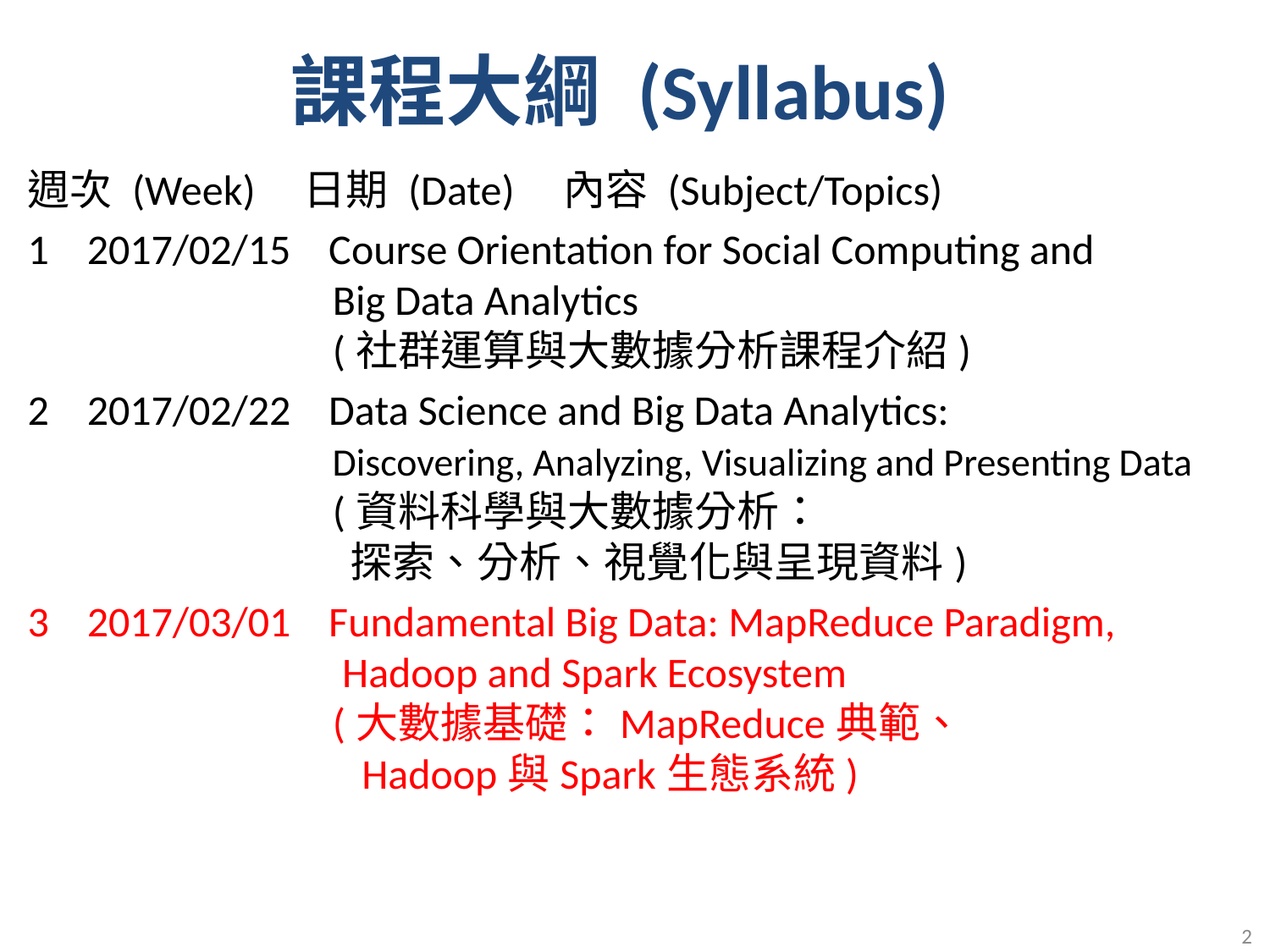

課程大綱 (Syllabus)
週次 (Week)    日期 (Date)    內容 (Subject/Topics)
1    2017/02/15    Course Orientation for Social Computing and
                           Big Data Analytics
                           (社群運算與大數據分析課程介紹)
2    2017/02/22    Data Science and Big Data Analytics:
                           Discovering, Analyzing, Visualizing and Presenting Data
                           (資料科學與大數據分析：
                             探索、分析、視覺化與呈現資料)
3    2017/03/01    Fundamental Big Data: MapReduce Paradigm,
                            Hadoop and Spark Ecosystem
                           (大數據基礎：MapReduce典範、
                             Hadoop與Spark生態系統)
2